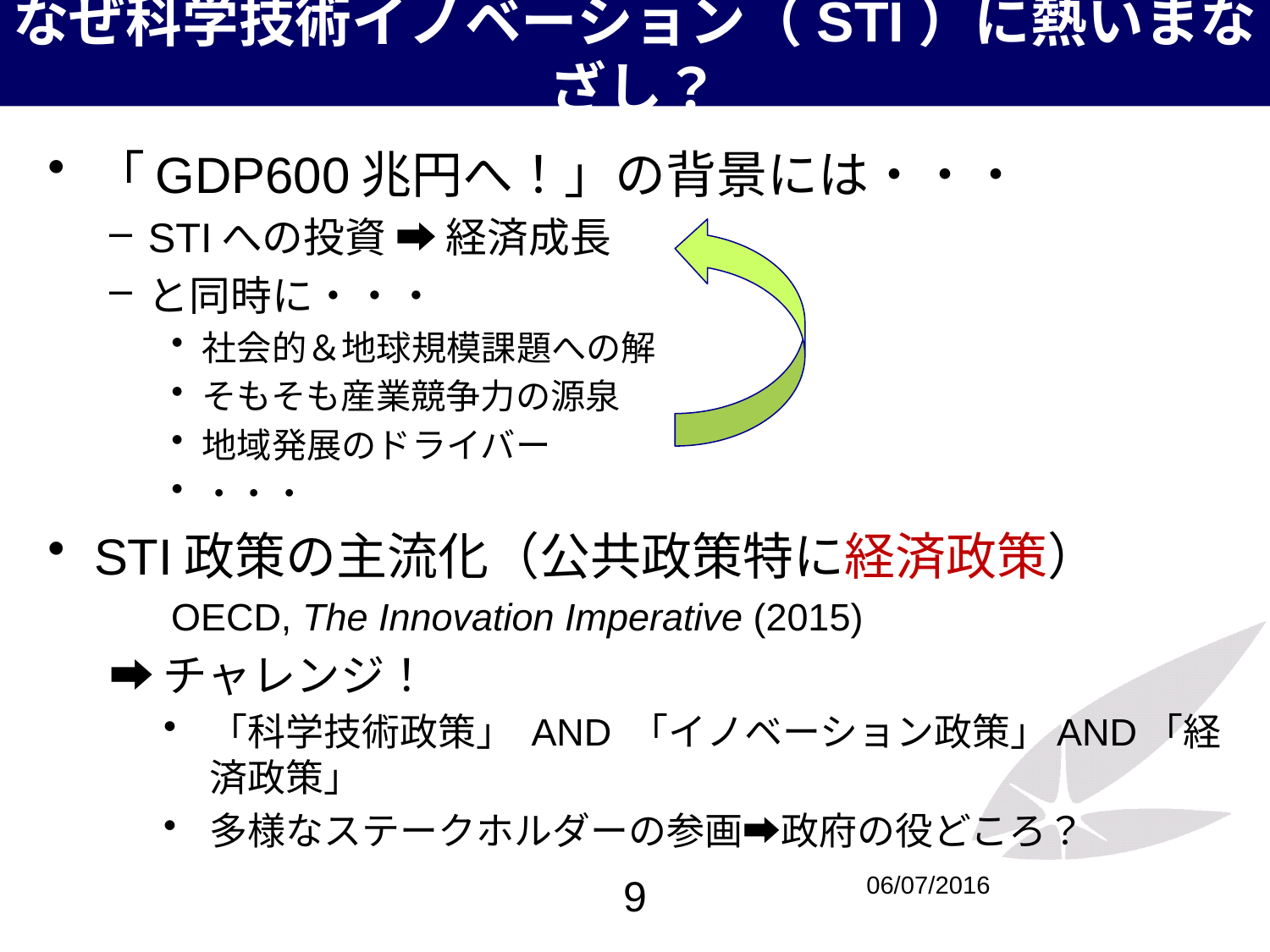

# なぜ科学技術イノベーション（STI）に熱いまなざし？
「GDP600兆円へ！」の背景には・・・
STIへの投資 ➡ 経済成長
と同時に・・・
社会的＆地球規模課題への解
そもそも産業競争力の源泉
地域発展のドライバー
・・・
STI政策の主流化（公共政策特に経済政策）
OECD, The Innovation Imperative (2015)
➡チャレンジ！
「科学技術政策」 AND 「イノベーション政策」AND「経済政策」
多様なステークホルダーの参画➡政府の役どころ？

9
06/07/2016